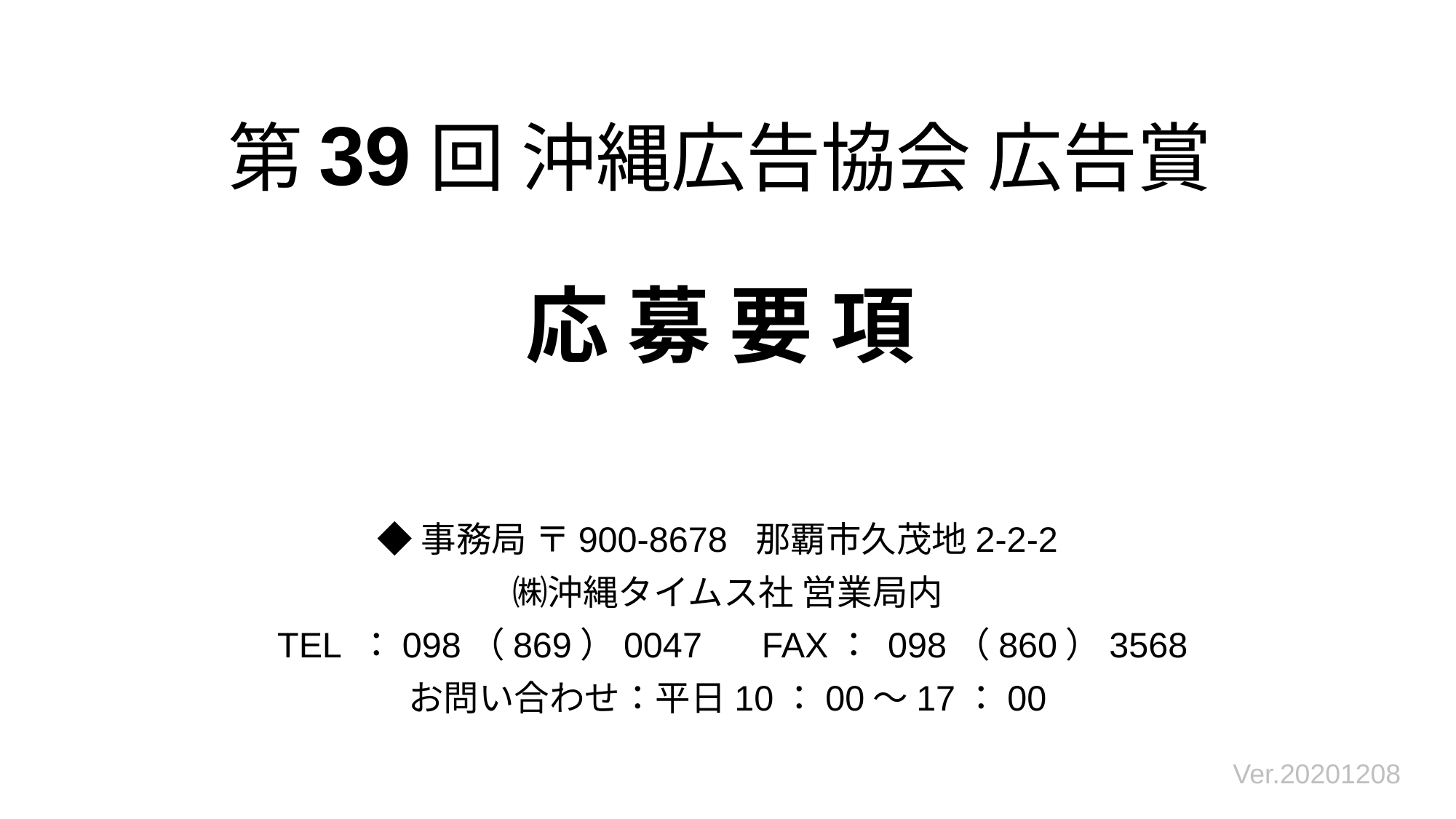

# 第39回 沖縄広告協会 広告賞 応 募 要 項

◆事務局 〒900-8678  那覇市久茂地2-2-2
㈱沖縄タイムス社 営業局内
 TEL ：098（869）0047　 FAX： 098（860）3568
お問い合わせ：平日10：00～17：00

Ver.20201208